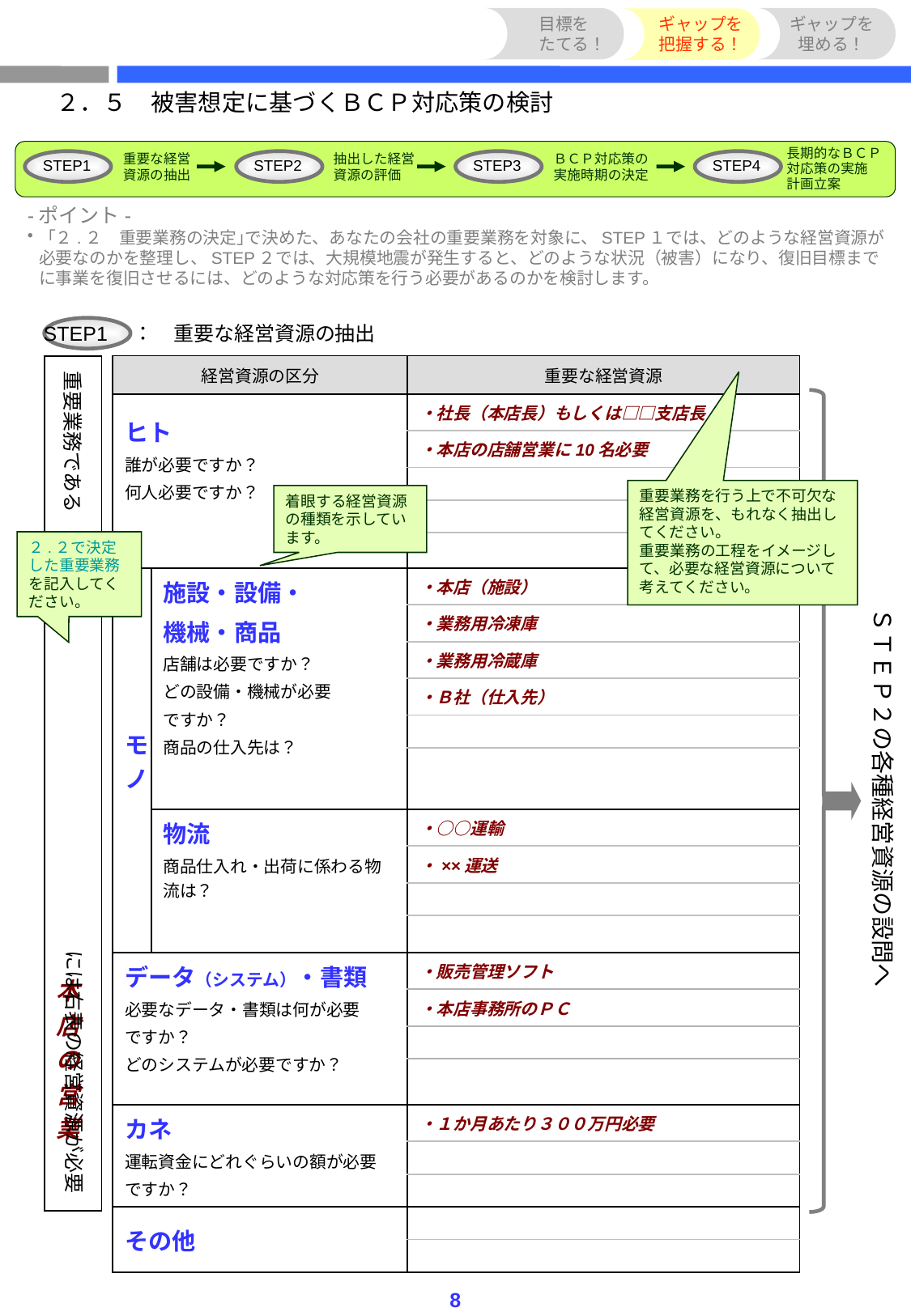

目標を
たてる！
ギャップを
把握する！
ギャップを
埋める！

２．５　被害想定に基づくＢＣＰ対応策の検討
長期的なＢＣＰ対応策の実施 計画立案

重要な経営資源の抽出
抽出した経営資源の評価
ＢＣＰ対応策の実施時期の決定
STEP1
STEP2
STEP3
STEP4

-ポイント-
「２.２　重要業務の決定｣で決めた、あなたの会社の重要業務を対象に、STEP１では、どのような経営資源が必要なのかを整理し、STEP２では、大規模地震が発生すると、どのような状況（被害）になり、復旧目標までに事業を復旧させるには、どのような対応策を行う必要があるのかを検討します。
STEP1　：　重要な経営資源の抽出

| 経営資源の区分 |  | 重要な経営資源 |
| --- | --- | --- |
| ヒト 誰が必要ですか？ 何人必要ですか？ |  | ・社長（本店長）もしくは□□支店長 |
|  |  | ・本店の店舗営業に10名必要 |
|  |  |  |
|  |  |  |
|  |  |  |
| モノ | 施設・設備・ 機械・商品 店舗は必要ですか？ どの設備・機械が必要 ですか？ 商品の仕入先は？ | ・本店（施設） |
|  |  | ・業務用冷凍庫 |
|  |  | ・業務用冷蔵庫 |
|  |  | ・Ｂ社（仕入先） |
|  |  |  |
|  |  |  |
|  | 物流 商品仕入れ・出荷に係わる物流は？ | ・○○運輸 |
|  |  | ・××運送 |
|  |  |  |
|  |  |  |
| データ（システム）・書類 必要なデータ・書類は何が必要 ですか？ どのシステムが必要ですか？ |  | ・販売管理ソフト |
|  |  | ・本店事務所のＰＣ |
|  |  |  |
|  |  |  |
| カネ 運転資金にどれぐらいの額が必要 ですか？ |  | ・１か月あたり３００万円必要 |
|  |  |  |
|  |  |  |
| その他 |  |  |
|  |  |  |
| 本店の営業 |
| --- |
重要業務である

重要業務を行う上で不可欠な経営資源を、もれなく抽出してください。
重要業務の工程をイメージして、必要な経営資源について考えてください。
着眼する経営資源の種類を示しています。
２.２で決定した重要業務を記入してください。
ＳＴＥＰ２の各種経営資源の設問へ

には右表の経営資源が必要
8